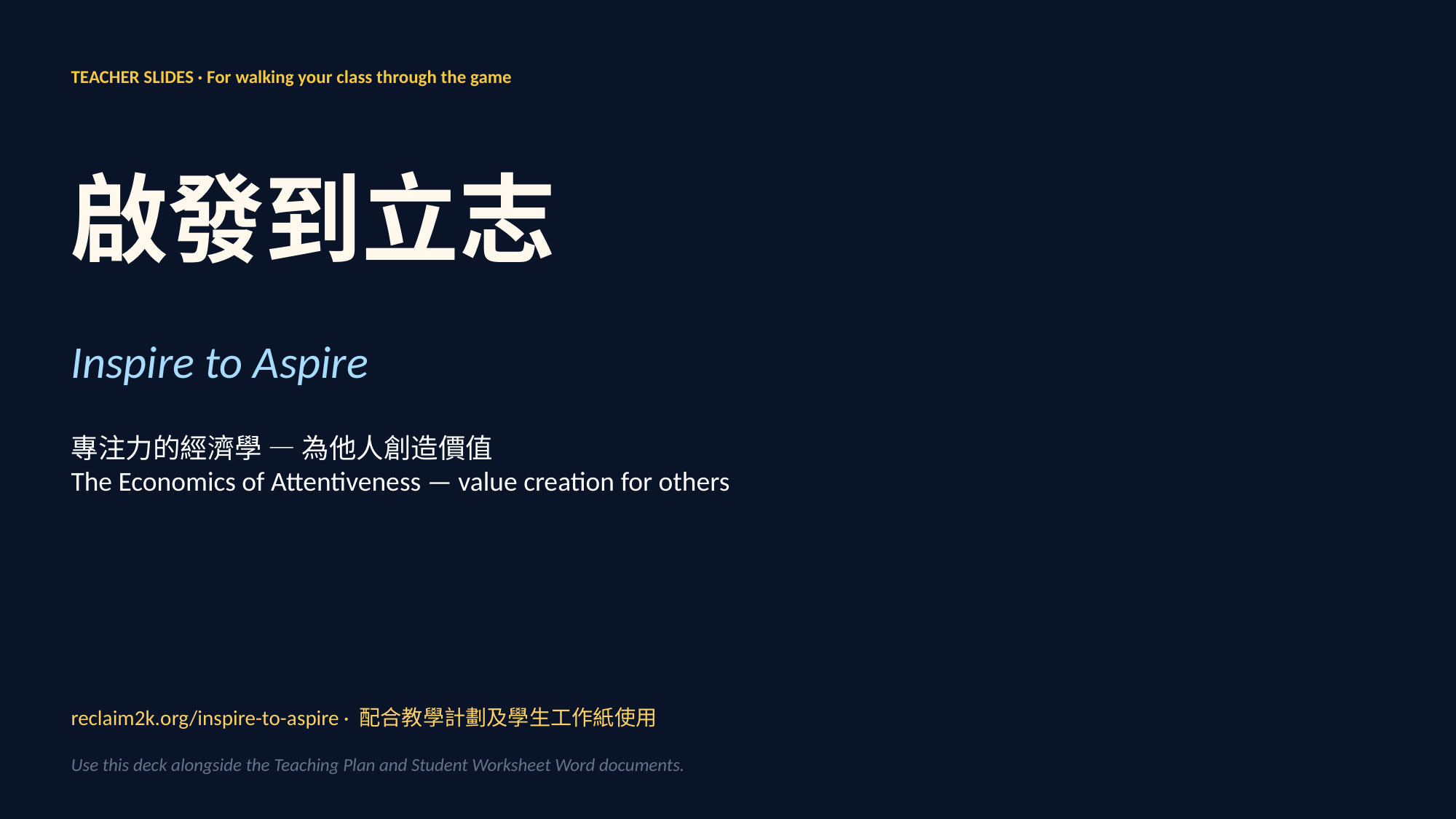

TEACHER SLIDES · For walking your class through the game
啟發到立志
Inspire to Aspire
專注力的經濟學 — 為他人創造價值
The Economics of Attentiveness — value creation for others
reclaim2k.org/inspire-to-aspire · 配合教學計劃及學生工作紙使用
Use this deck alongside the Teaching Plan and Student Worksheet Word documents.